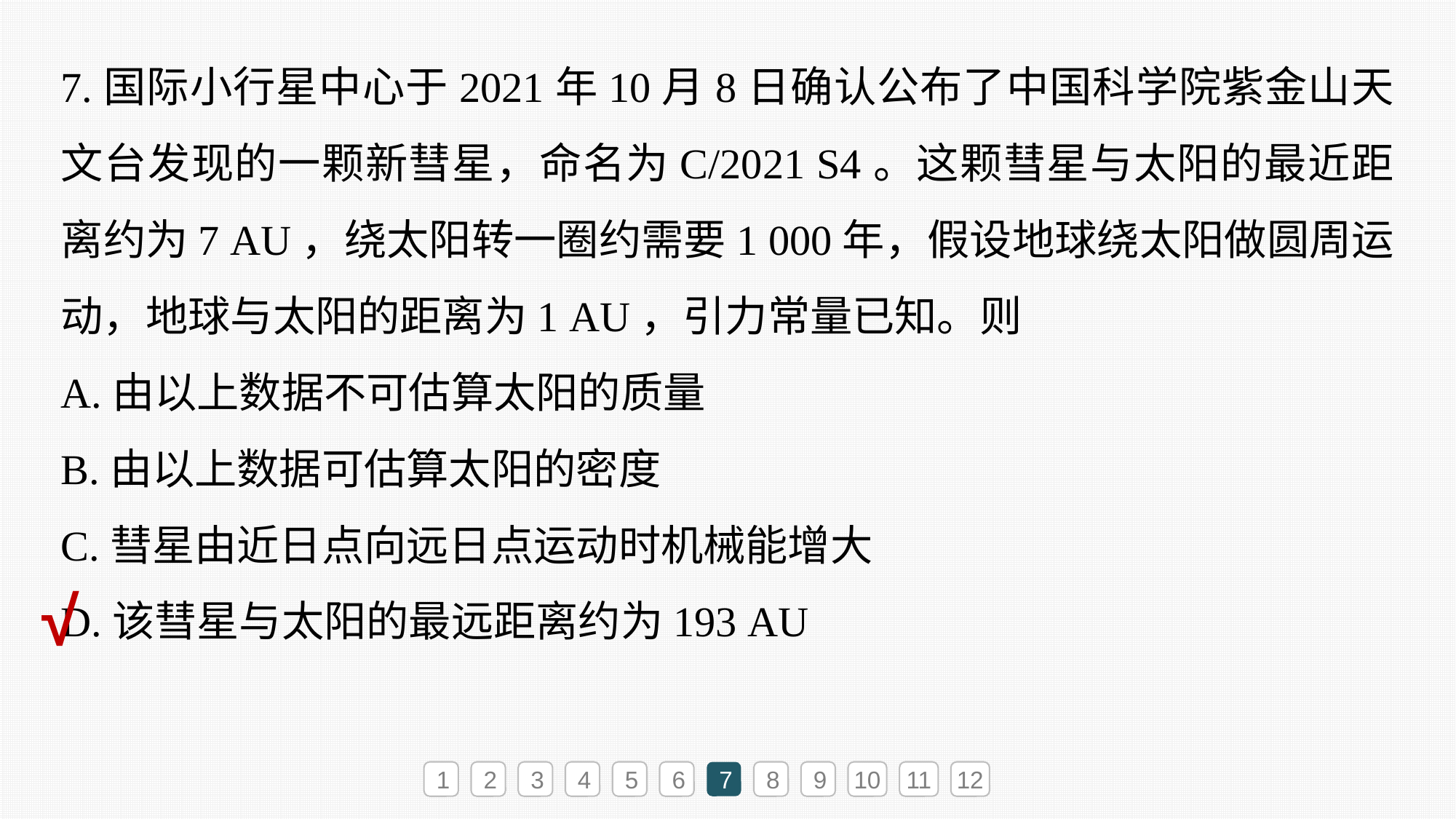

7.国际小行星中心于2021年10月8日确认公布了中国科学院紫金山天文台发现的一颗新彗星，命名为C/2021 S4。这颗彗星与太阳的最近距离约为7 AU，绕太阳转一圈约需要1 000年，假设地球绕太阳做圆周运动，地球与太阳的距离为1 AU，引力常量已知。则
A.由以上数据不可估算太阳的质量
B.由以上数据可估算太阳的密度
C.彗星由近日点向远日点运动时机械能增大
D.该彗星与太阳的最远距离约为193 AU
√
1
2
3
4
5
6
7
8
9
10
11
12